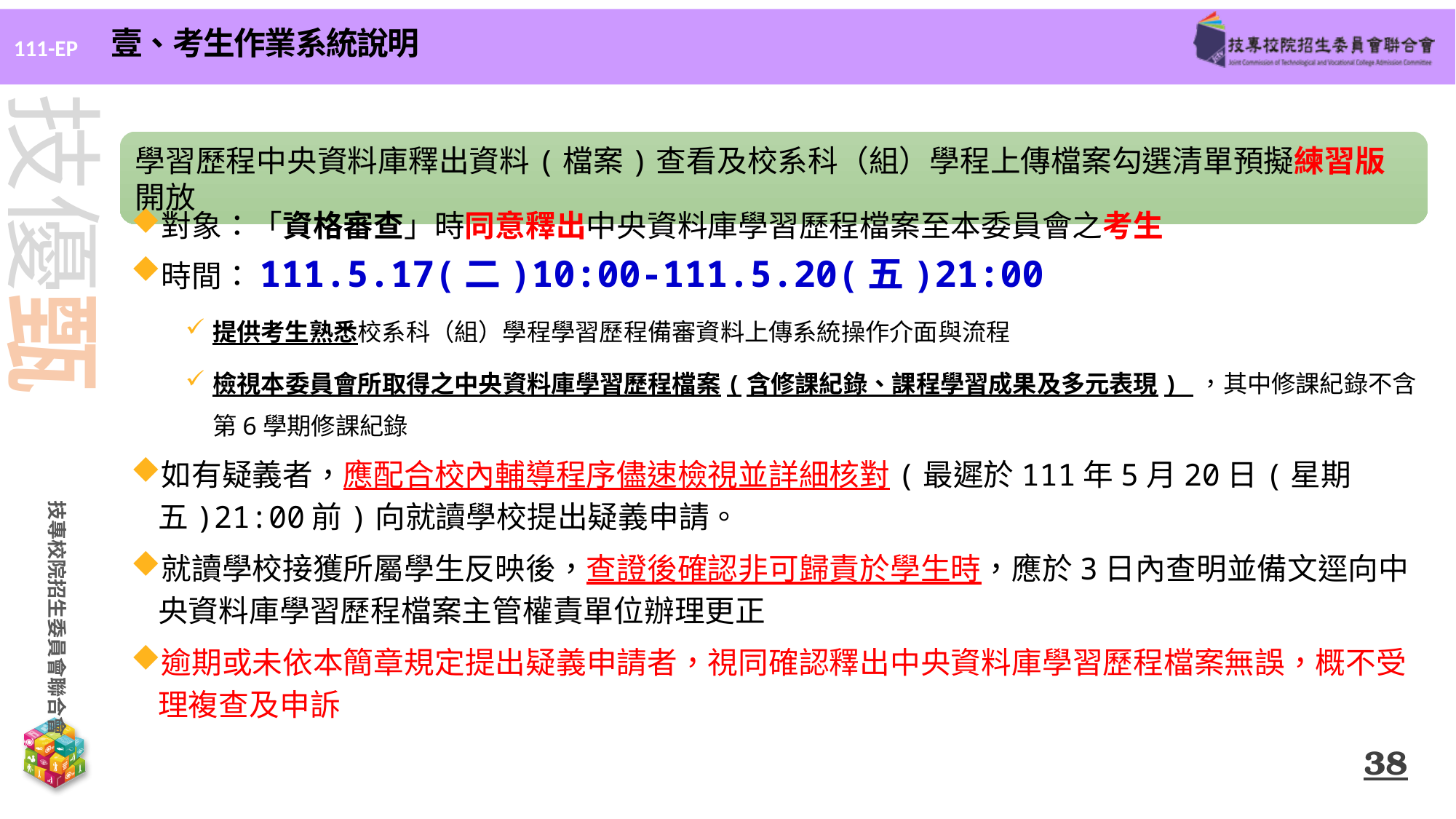

壹、考生作業系統說明
學習歷程中央資料庫釋出資料(檔案)查看及校系科（組）學程上傳檔案勾選清單預擬練習版開放
對象：「資格審查」時同意釋出中央資料庫學習歷程檔案至本委員會之考生
時間：111.5.17(二)10:00-111.5.20(五)21:00
提供考生熟悉校系科（組）學程學習歷程備審資料上傳系統操作介面與流程
檢視本委員會所取得之中央資料庫學習歷程檔案(含修課紀錄、課程學習成果及多元表現) ，其中修課紀錄不含第6學期修課紀錄
如有疑義者，應配合校內輔導程序儘速檢視並詳細核對(最遲於111年5月20日(星期五)21:00前)向就讀學校提出疑義申請。
就讀學校接獲所屬學生反映後，查證後確認非可歸責於學生時，應於3日內查明並備文逕向中央資料庫學習歷程檔案主管權責單位辦理更正
逾期或未依本簡章規定提出疑義申請者，視同確認釋出中央資料庫學習歷程檔案無誤，概不受理複查及申訴